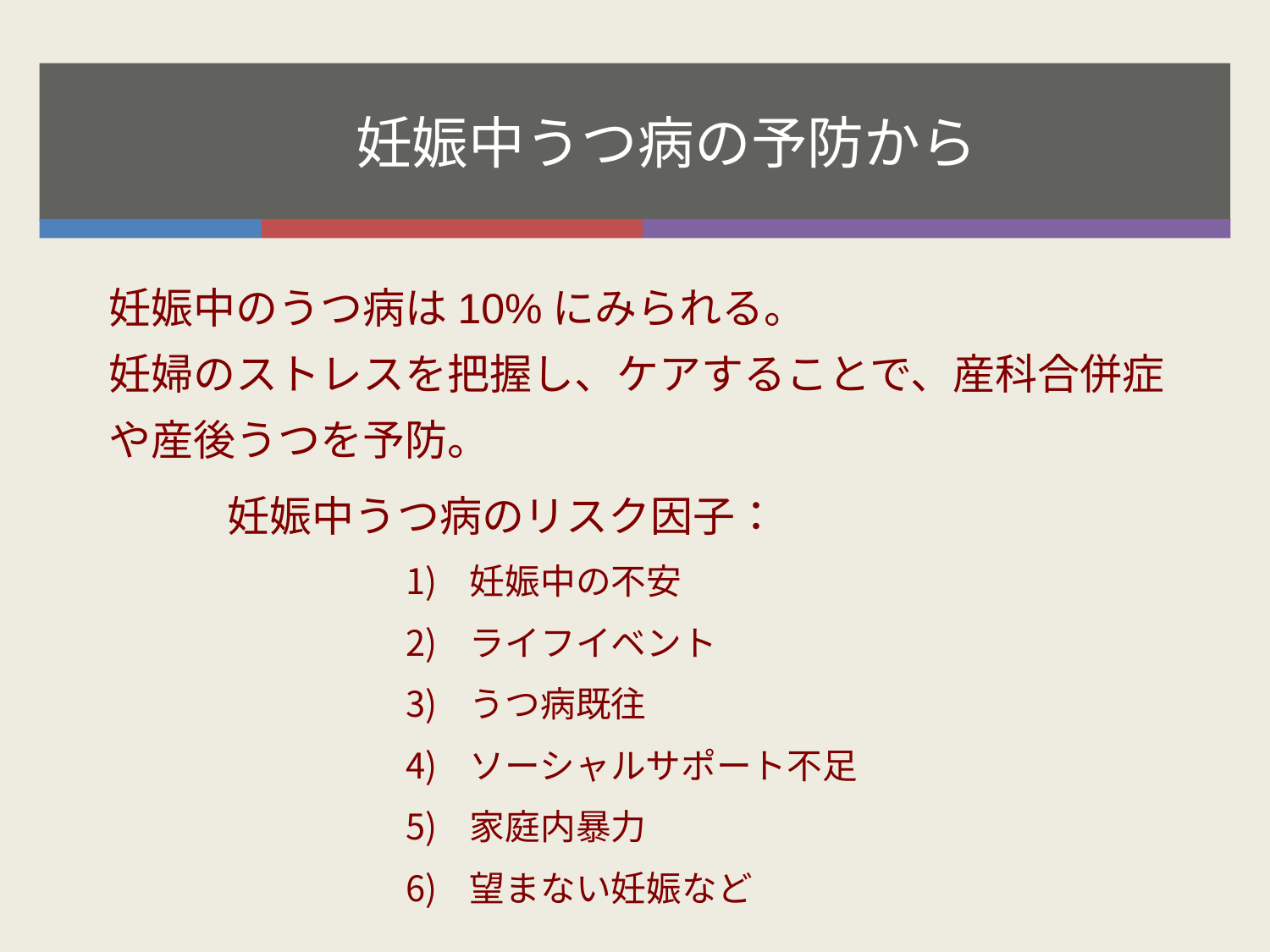

# 妊娠中うつ病の予防から
妊娠中のうつ病は10%にみられる。
妊婦のストレスを把握し、ケアすることで、産科合併症や産後うつを予防。
妊娠中うつ病のリスク因子：
妊娠中の不安
ライフイベント
うつ病既往
ソーシャルサポート不足
家庭内暴力
望まない妊娠など